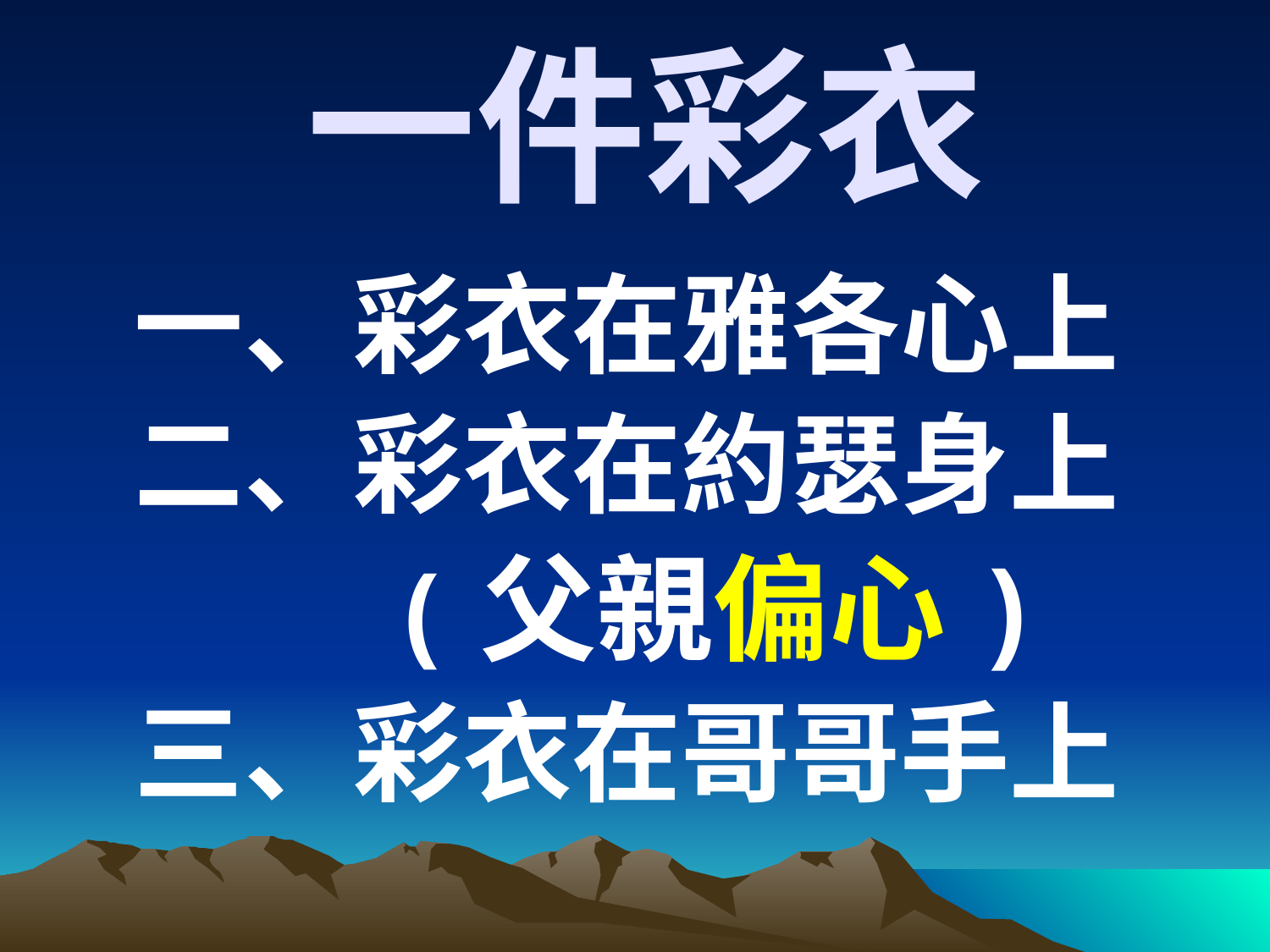

# 一件彩衣
        	一、彩衣在雅各心上
	二、彩衣在約瑟身上
			(父親偏心)
	三、彩衣在哥哥手上